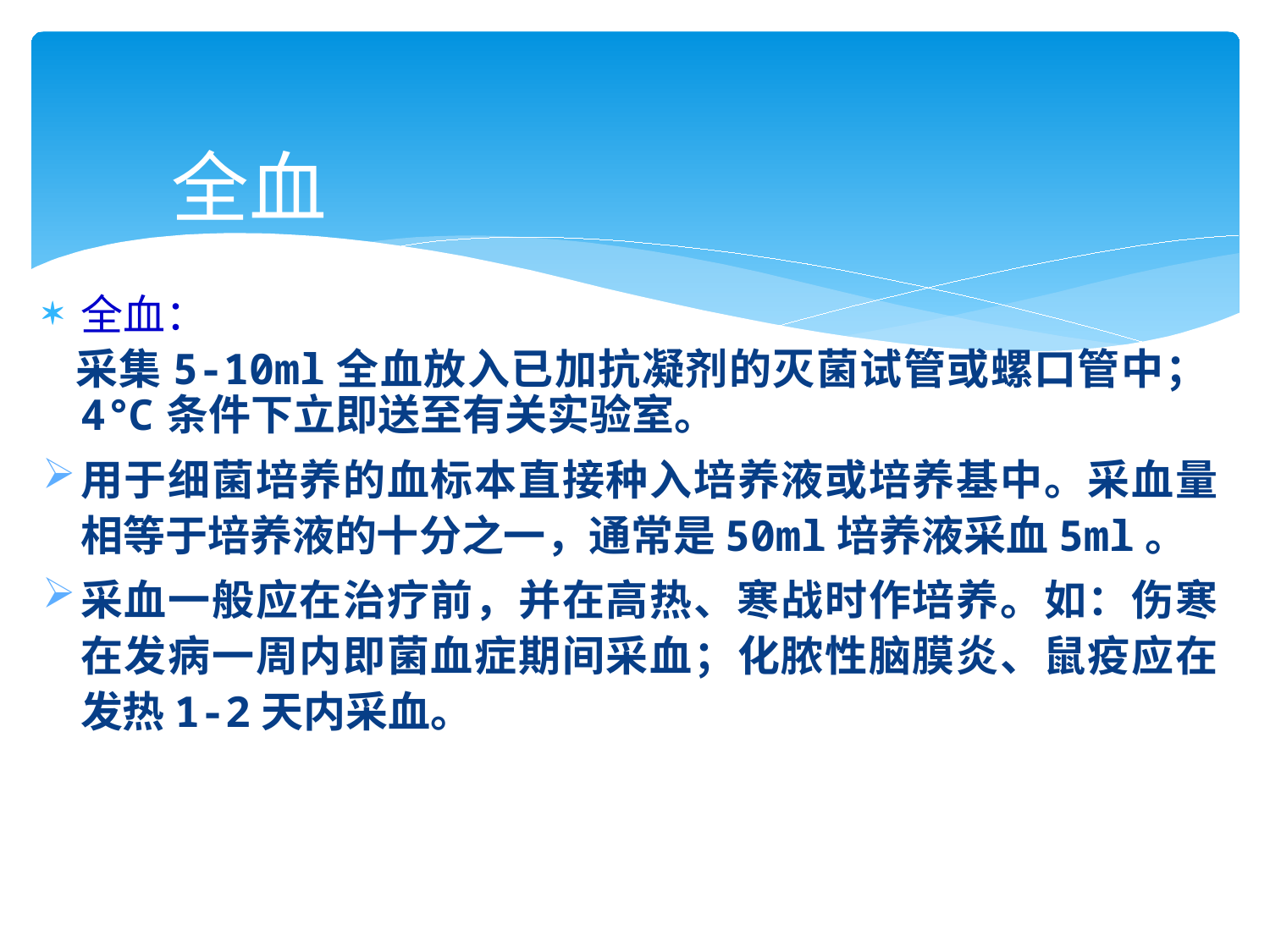

# 全血
全血：
  采集5-10ml全血放入已加抗凝剂的灭菌试管或螺口管中；4℃条件下立即送至有关实验室。
用于细菌培养的血标本直接种入培养液或培养基中。采血量相等于培养液的十分之一，通常是50ml培养液采血5ml。
采血一般应在治疗前，并在高热、寒战时作培养。如：伤寒在发病一周内即菌血症期间采血；化脓性脑膜炎、鼠疫应在发热1-2天内采血。